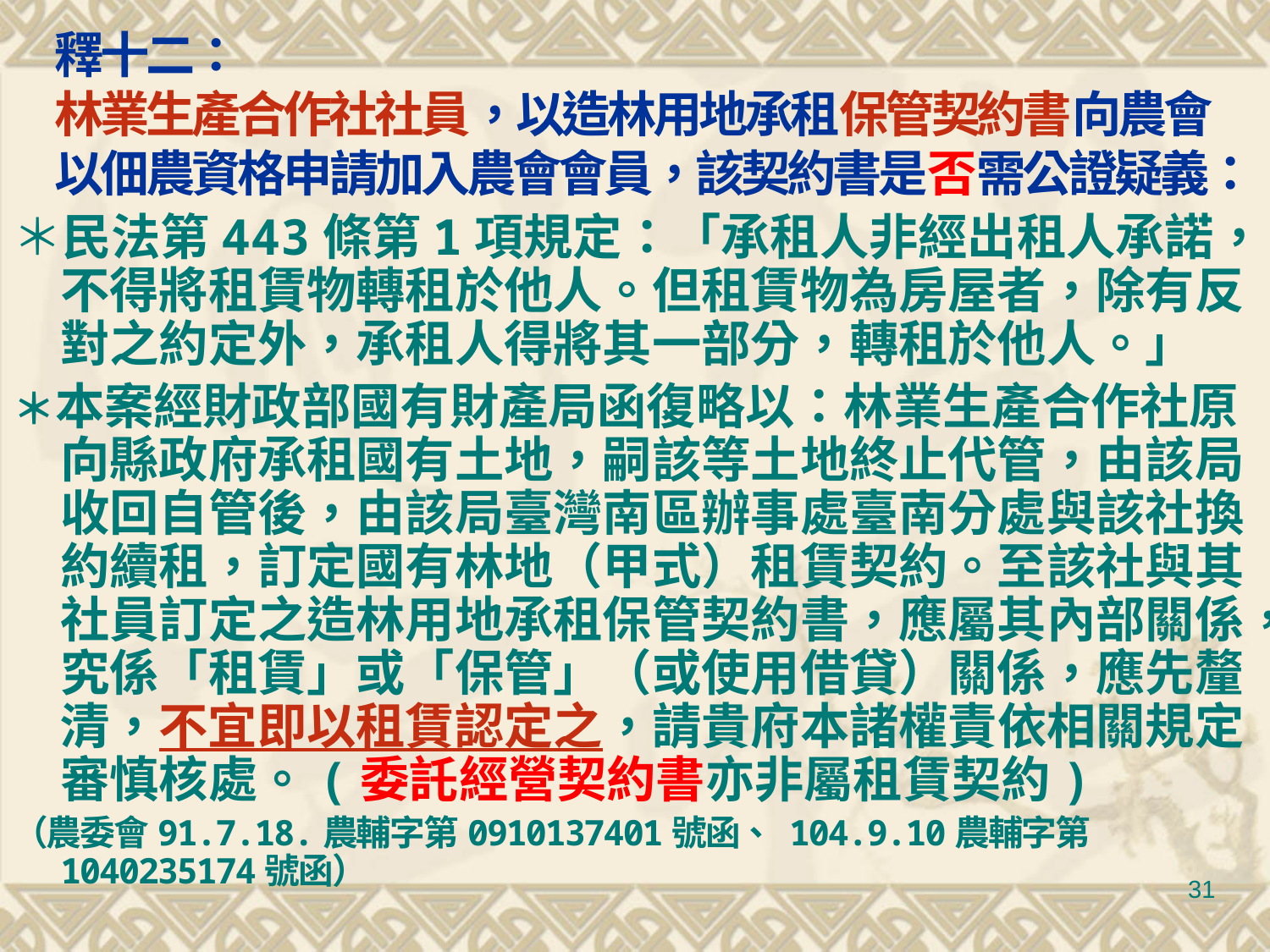

# 釋十二： 林業生產合作社社員，以造林用地承租保管契約書向農會以佃農資格申請加入農會會員，該契約書是否需公證疑義：
＊民法第443條第1項規定：「承租人非經出租人承諾，不得將租賃物轉租於他人。但租賃物為房屋者，除有反對之約定外，承租人得將其一部分，轉租於他人。」
＊本案經財政部國有財產局函復略以：林業生產合作社原向縣政府承租國有土地，嗣該等土地終止代管，由該局收回自管後，由該局臺灣南區辦事處臺南分處與該社換約續租，訂定國有林地（甲式）租賃契約。至該社與其社員訂定之造林用地承租保管契約書，應屬其內部關係，究係「租賃」或「保管」（或使用借貸）關係，應先釐清，不宜即以租賃認定之，請貴府本諸權責依相關規定審慎核處。(委託經營契約書亦非屬租賃契約)
（農委會91.7.18.農輔字第0910137401號函、 104.9.10農輔字第1040235174號函）
31